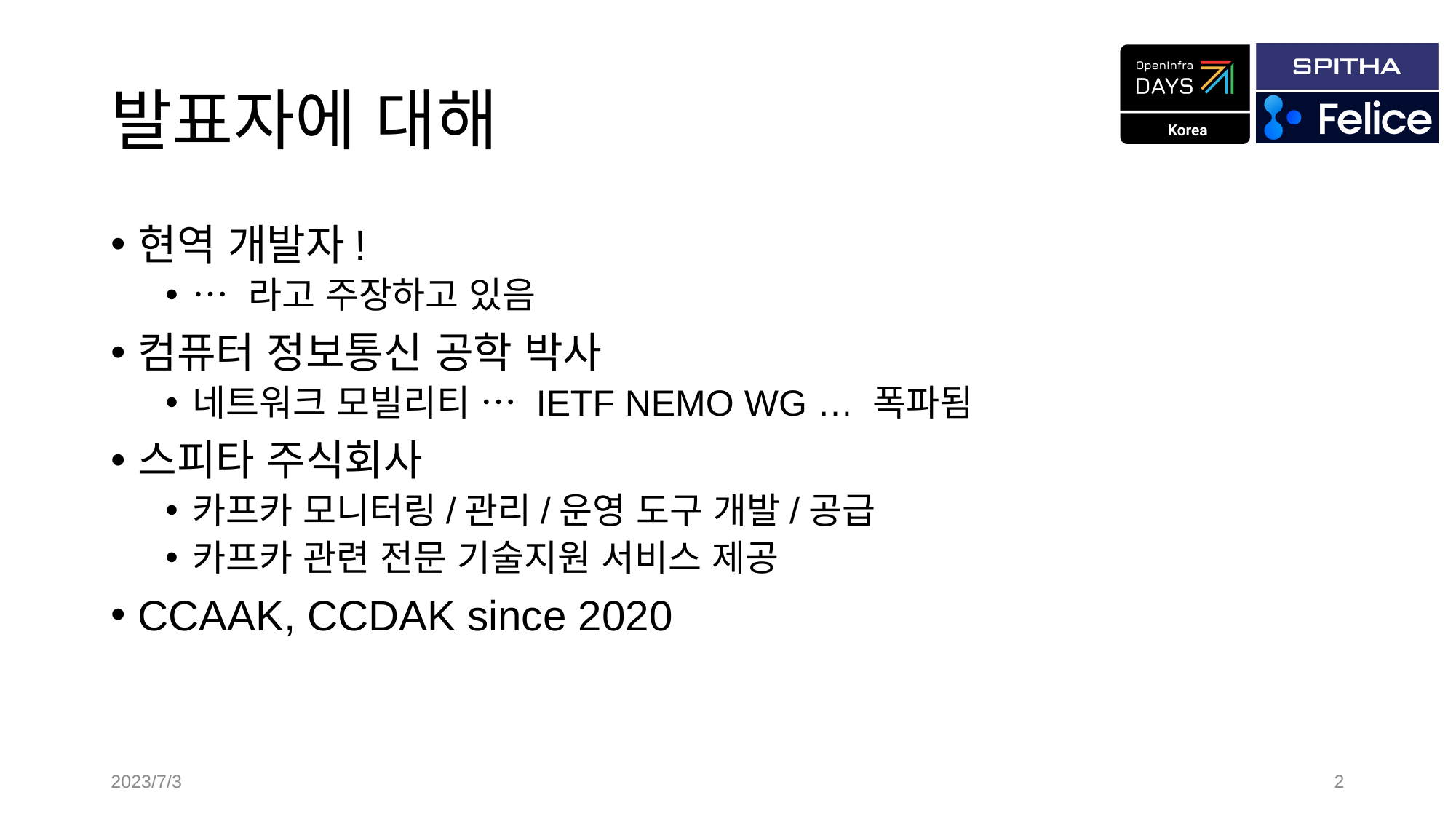

# 발표자에 대해
현역 개발자!
… 라고 주장하고 있음
컴퓨터 정보통신 공학 박사
네트워크 모빌리티 … IETF NEMO WG … 폭파됨
스피타 주식회사
카프카 모니터링/관리/운영 도구 개발/공급
카프카 관련 전문 기술지원 서비스 제공
CCAAK, CCDAK since 2020
2023/7/3
2